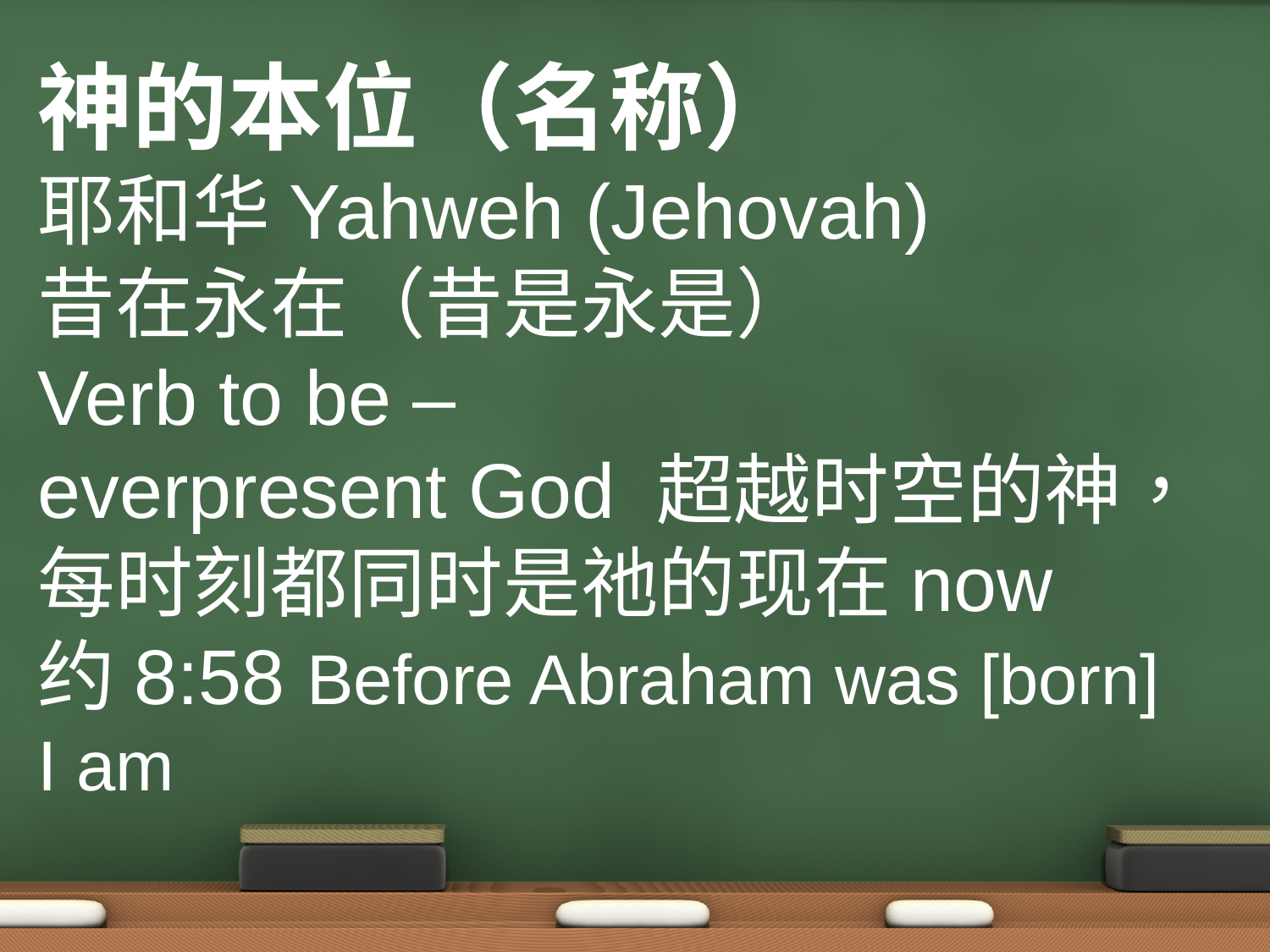

神的本位（名称）
耶和华Yahweh (Jehovah)
昔在永在（昔是永是）
Verb to be –
everpresent God 超越时空的神，每时刻都同时是祂的现在now
约8:58 Before Abraham was [born]   I am